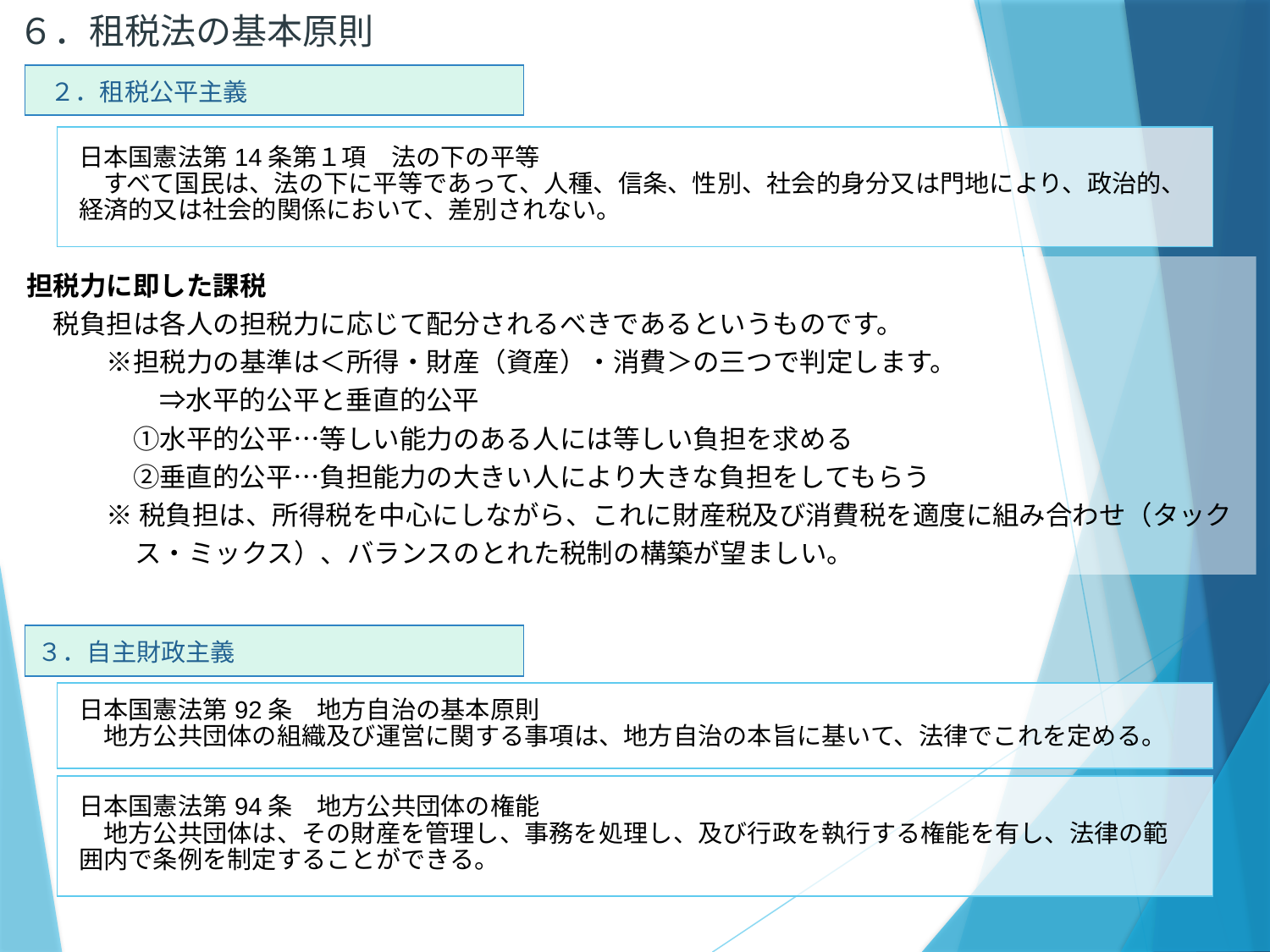

６．租税法の基本原則
| ２．租税公平主義 |
| --- |
| 日本国憲法第14条第１項　法の下の平等 　すべて国民は、法の下に平等であって、人種、信条、性別、社会的身分又は門地により、政治的、経済的又は社会的関係において、差別されない。 |
| --- |
担税力に即した課税
　税負担は各人の担税力に応じて配分されるべきであるというものです。
　　　※担税力の基準は＜所得・財産（資産）・消費＞の三つで判定します。
　　　　　⇒水平的公平と垂直的公平
　　　　①水平的公平…等しい能力のある人には等しい負担を求める
　　　　②垂直的公平…負担能力の大きい人により大きな負担をしてもらう
　　　※ 税負担は、所得税を中心にしながら、これに財産税及び消費税を適度に組み合わせ（タックス・ミックス）、バランスのとれた税制の構築が望ましい。
| ３．自主財政主義 |
| --- |
| 日本国憲法第92条　地方自治の基本原則 　地方公共団体の組織及び運営に関する事項は、地方自治の本旨に基いて、法律でこれを定める。 |
| --- |
| 日本国憲法第94条　地方公共団体の権能 　地方公共団体は、その財産を管理し、事務を処理し、及び行政を執行する権能を有し、法律の範囲内で条例を制定することができる。 |
| --- |